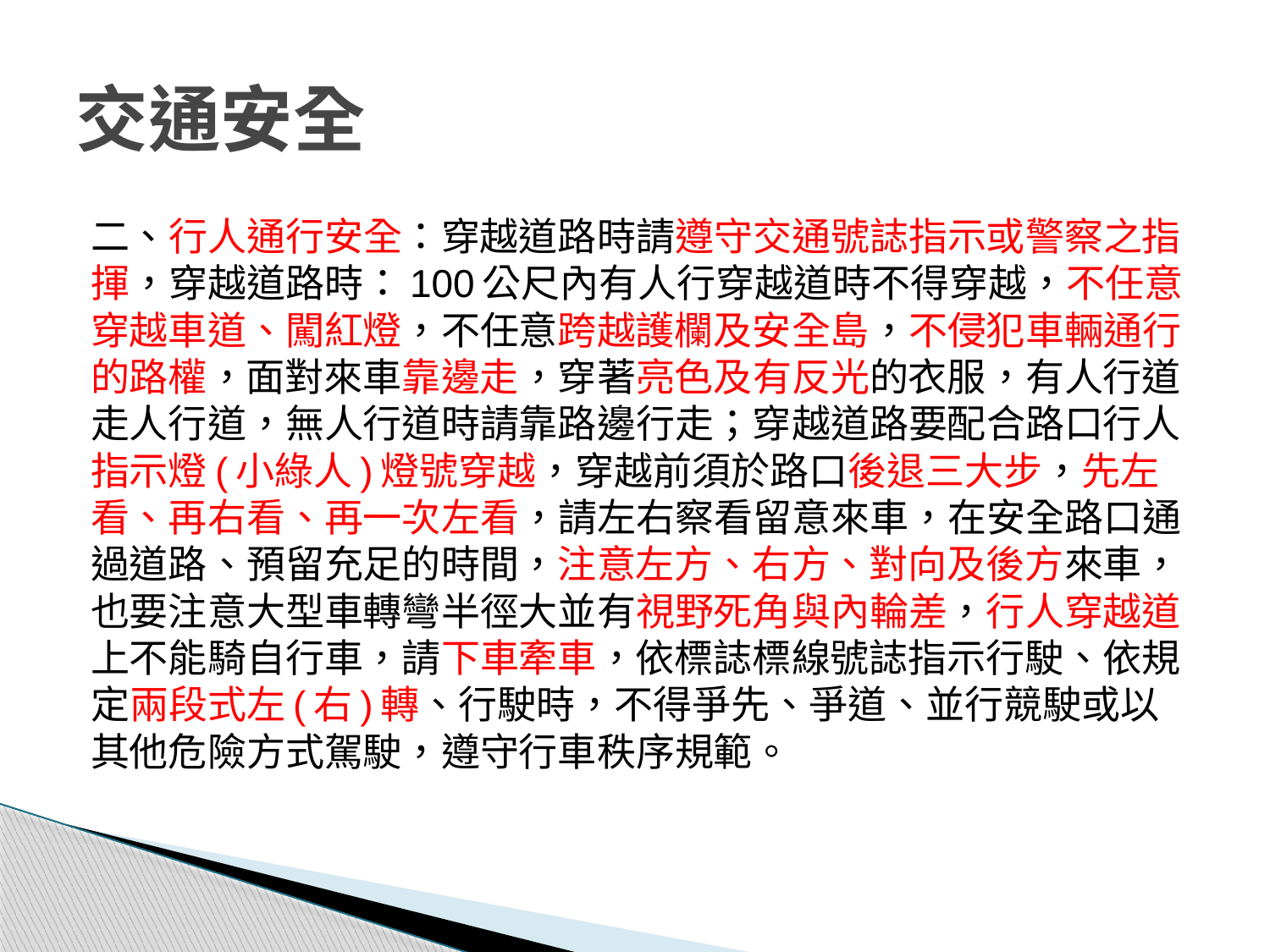

# 交通安全
二、行人通行安全：穿越道路時請遵守交通號誌指示或警察之指揮，穿越道路時：100公尺內有人行穿越道時不得穿越，不任意穿越車道、闖紅燈，不任意跨越護欄及安全島，不侵犯車輛通行的路權，面對來車靠邊走，穿著亮色及有反光的衣服，有人行道走人行道，無人行道時請靠路邊行走；穿越道路要配合路口行人指示燈(小綠人)燈號穿越，穿越前須於路口後退三大步，先左看、再右看、再一次左看，請左右察看留意來車，在安全路口通過道路、預留充足的時間，注意左方、右方、對向及後方來車，也要注意大型車轉彎半徑大並有視野死角與內輪差，行人穿越道上不能騎自行車，請下車牽車，依標誌標線號誌指示行駛、依規定兩段式左(右)轉、行駛時，不得爭先、爭道、並行競駛或以其他危險方式駕駛，遵守行車秩序規範。